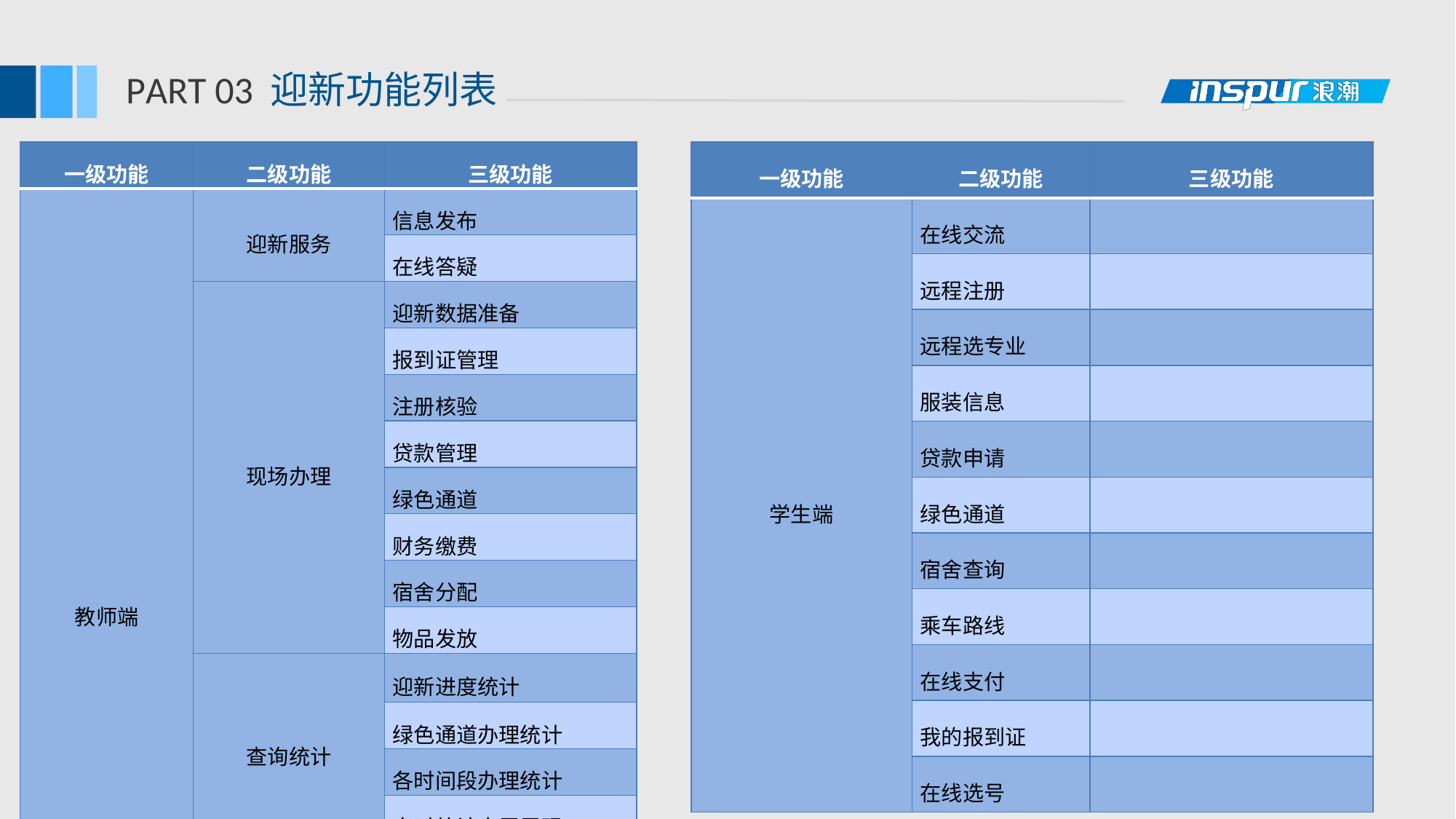

PART 03	迎新功能列表

| 一级功能 | 二级功能 | 三级功能 |
| --- | --- | --- |
| 学生端 | 在线交流 |  |
|  | 远程注册 |  |
|  | 远程选专业 |  |
|  | 服装信息 |  |
|  | 贷款申请 |  |
|  | 绿色通道 |  |
|  | 宿舍查询 |  |
|  | 乘车路线 |  |
|  | 在线支付 |  |
|  | 我的报到证 |  |
|  | 在线选号 |  |
| 一级功能 | 二级功能 | 三级功能 |
| --- | --- | --- |
| 教师端 | 迎新服务 | 信息发布 |
|  |  | 在线答疑 |
|  | 现场办理 | 迎新数据准备 |
|  |  | 报到证管理 |
|  |  | 注册核验 |
|  |  | 贷款管理 |
|  |  | 绿色通道 |
|  |  | 财务缴费 |
|  |  | 宿舍分配 |
|  |  | 物品发放 |
|  | 查询统计 | 迎新进度统计 |
|  |  | 绿色通道办理统计 |
|  |  | 各时间段办理统计 |
|  |  | 实时统计大屏展现 |
|  | 系统管理 | 用户管理 |
|  |  | 权限管理 |
|  |  | 菜单管理 |
|  |  | 角色管理 |